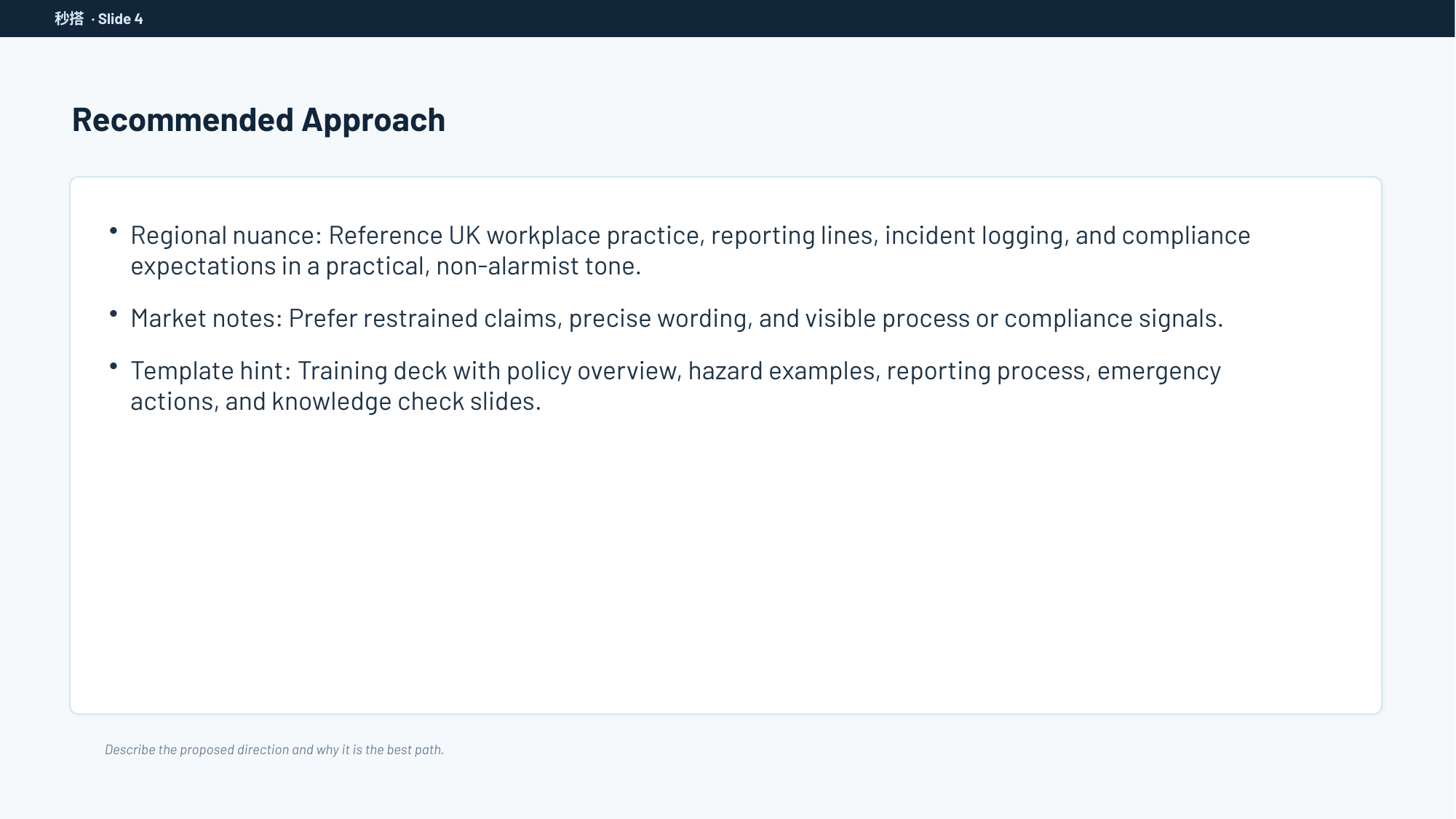

秒搭 · Slide 4
Recommended Approach

Regional nuance: Reference UK workplace practice, reporting lines, incident logging, and compliance expectations in a practical, non-alarmist tone.
Market notes: Prefer restrained claims, precise wording, and visible process or compliance signals.
Template hint: Training deck with policy overview, hazard examples, reporting process, emergency actions, and knowledge check slides.
Describe the proposed direction and why it is the best path.